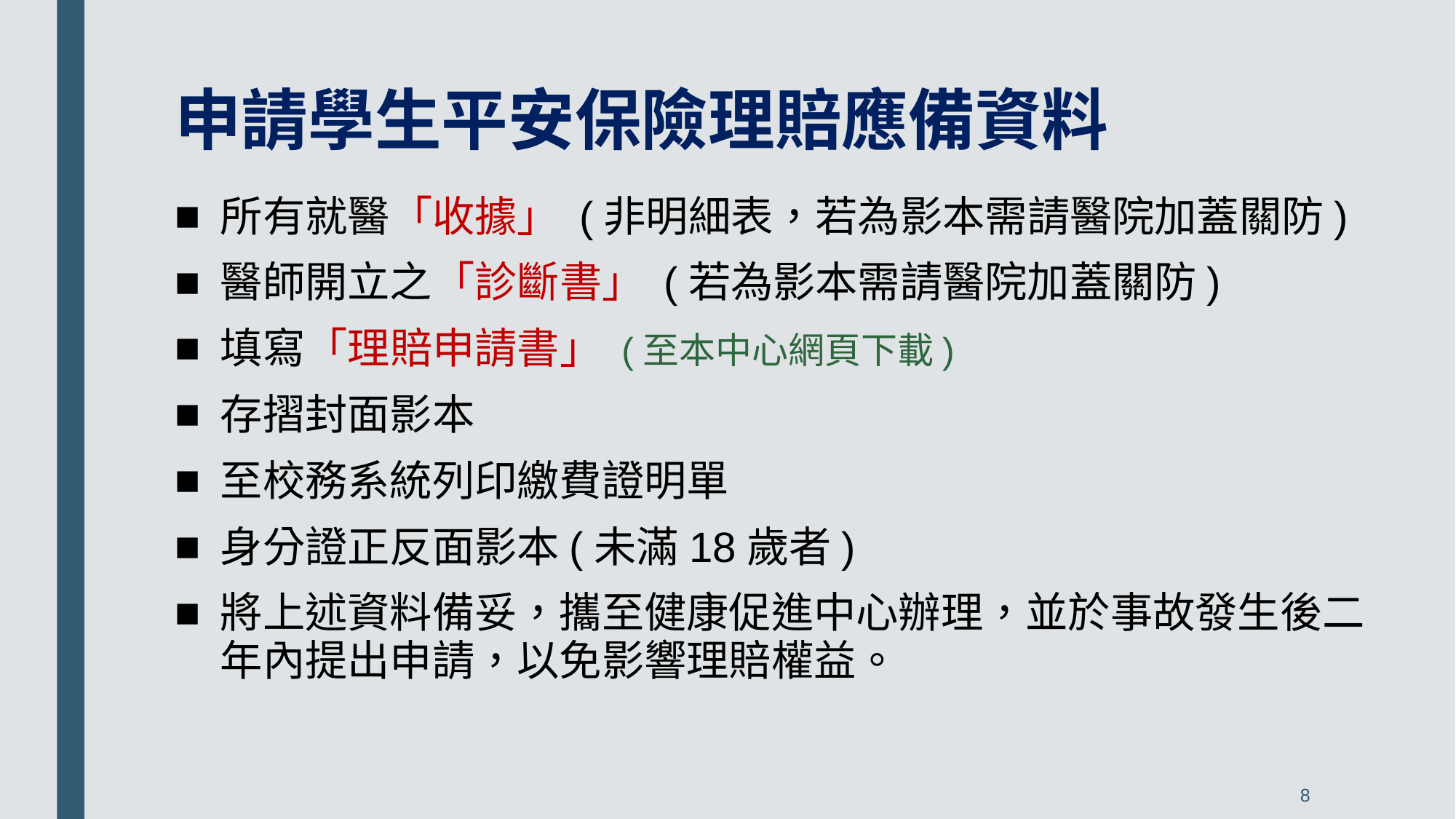

# 申請學生平安保險理賠應備資料
所有就醫「收據」 (非明細表，若為影本需請醫院加蓋關防)
醫師開立之「診斷書」 (若為影本需請醫院加蓋關防)
填寫「理賠申請書」 (至本中心網頁下載)
存摺封面影本
至校務系統列印繳費證明單
身分證正反面影本(未滿18歲者)
將上述資料備妥，攜至健康促進中心辦理，並於事故發生後二年內提出申請，以免影響理賠權益。
8